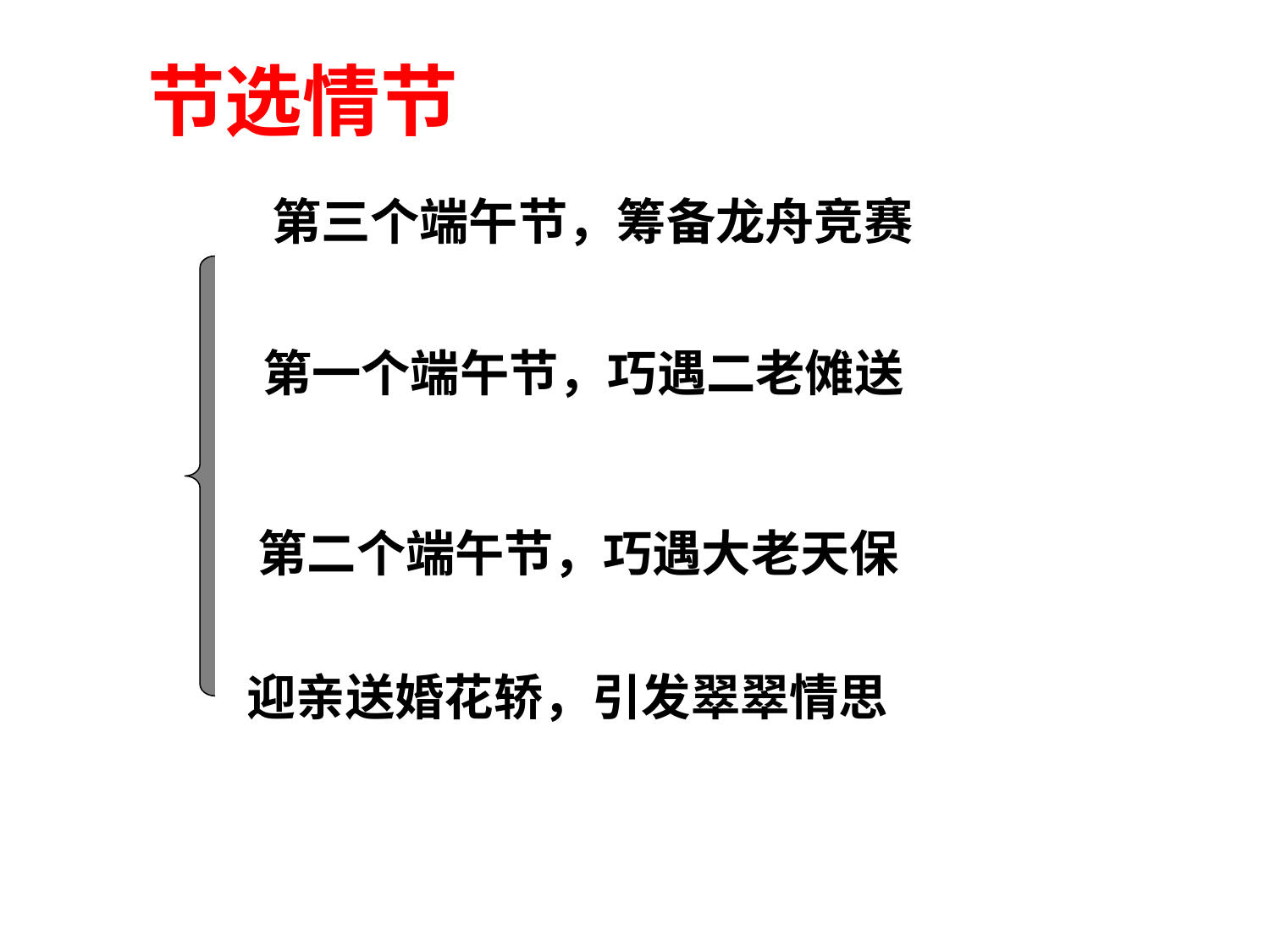

节选情节

第三个端午节，筹备龙舟竞赛

第一个端午节，巧遇二老傩送
第二个端午节，巧遇大老天保
迎亲送婚花轿，引发翠翠情思